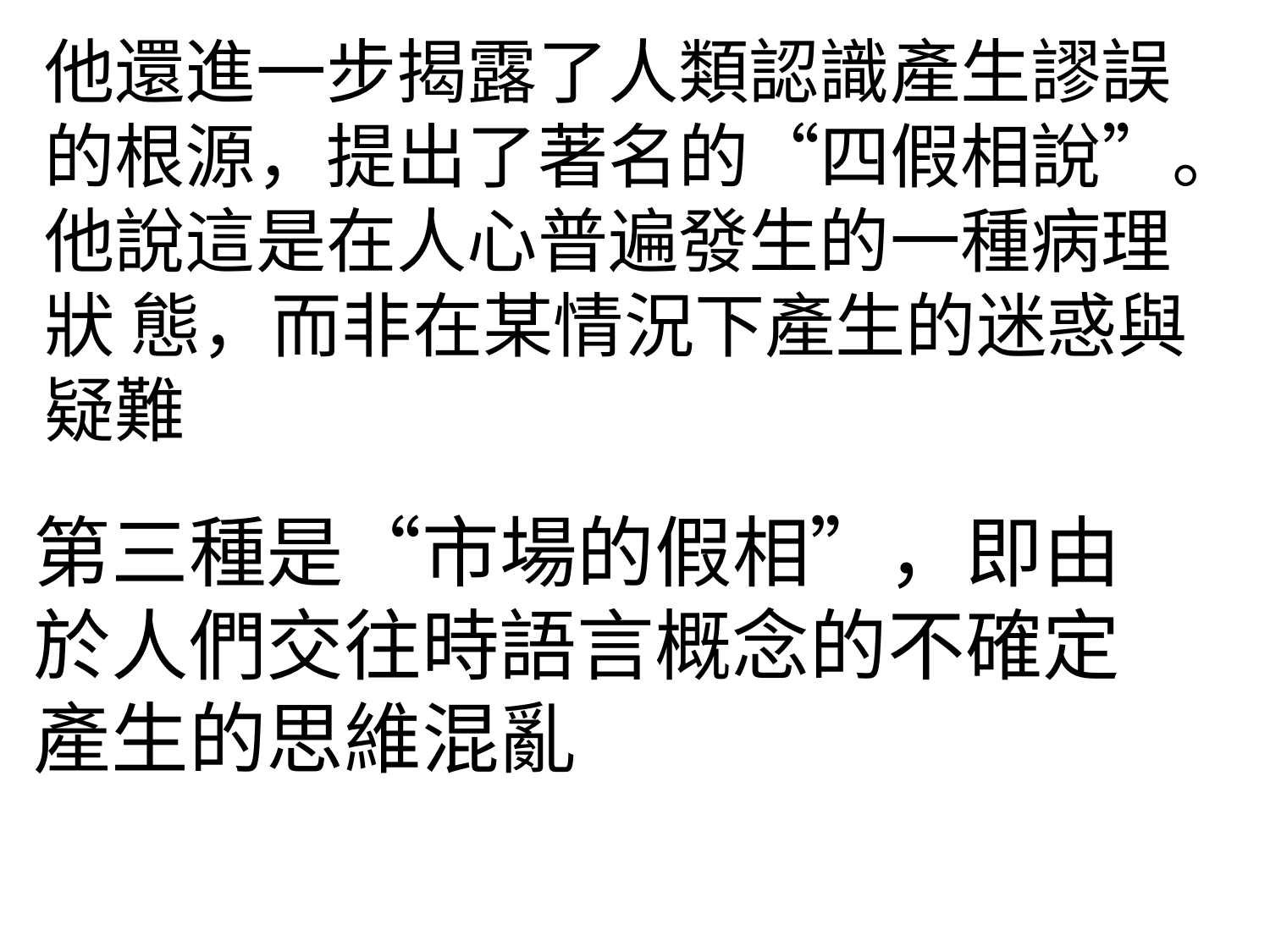

他還進一步揭露了人類認識產生謬誤的根源，提出了著名的“四假相說”。他說這是在人心普遍發生的一種病理狀 態，而非在某情況下產生的迷惑與疑難

第三種是“市場的假相”，即由於人們交往時語言概念的不確定產生的思維混亂